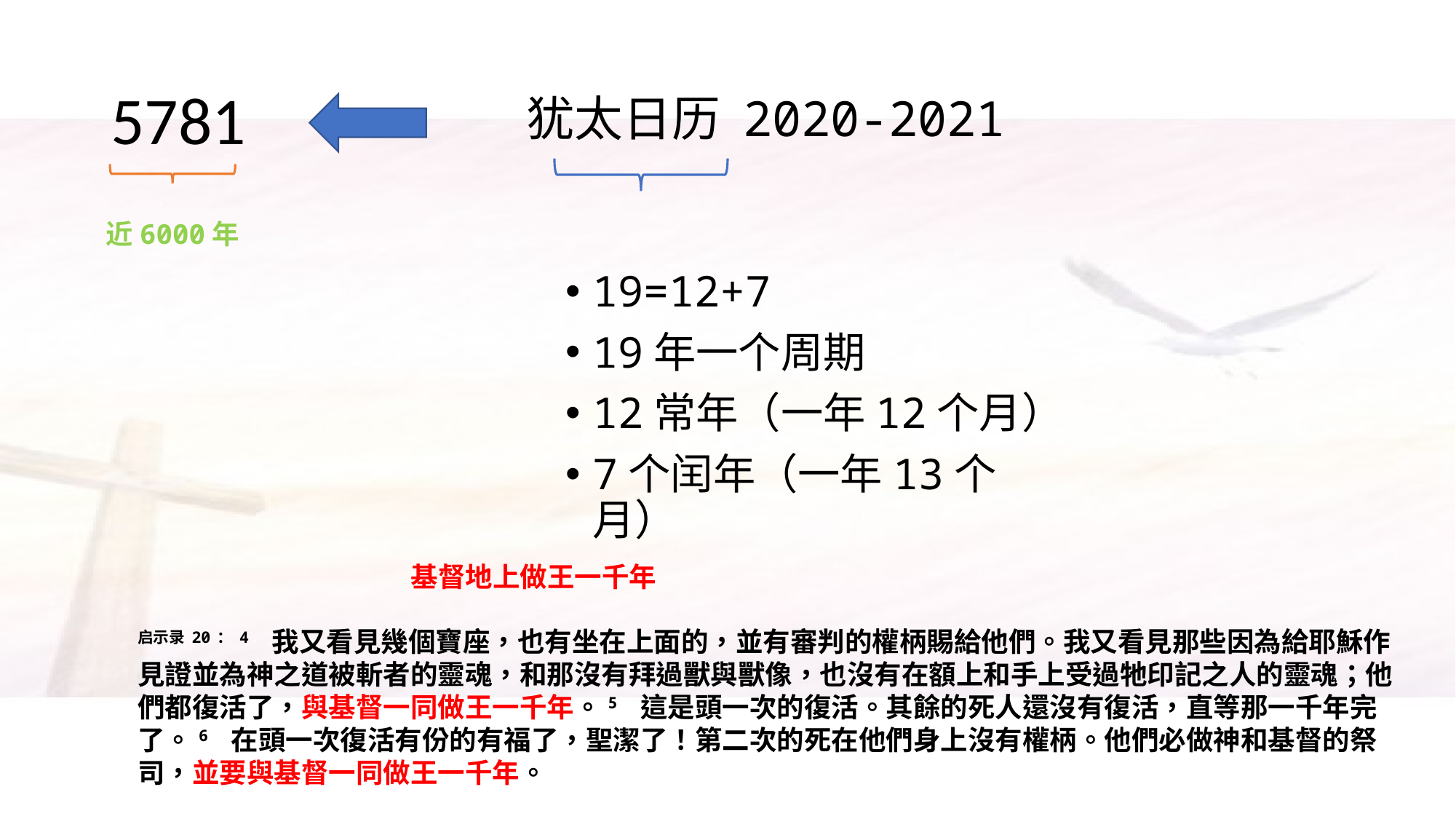

# 5781
犹太日历 2020-2021

近6000年
19=12+7
19年一个周期
12常年（一年12个月）
7个闰年（一年13个月）
基督地上做王一千年
启示录20：4 我又看見幾個寶座，也有坐在上面的，並有審判的權柄賜給他們。我又看見那些因為給耶穌作見證並為神之道被斬者的靈魂，和那沒有拜過獸與獸像，也沒有在額上和手上受過牠印記之人的靈魂；他們都復活了，與基督一同做王一千年。5 這是頭一次的復活。其餘的死人還沒有復活，直等那一千年完了。6 在頭一次復活有份的有福了，聖潔了！第二次的死在他們身上沒有權柄。他們必做神和基督的祭司，並要與基督一同做王一千年。